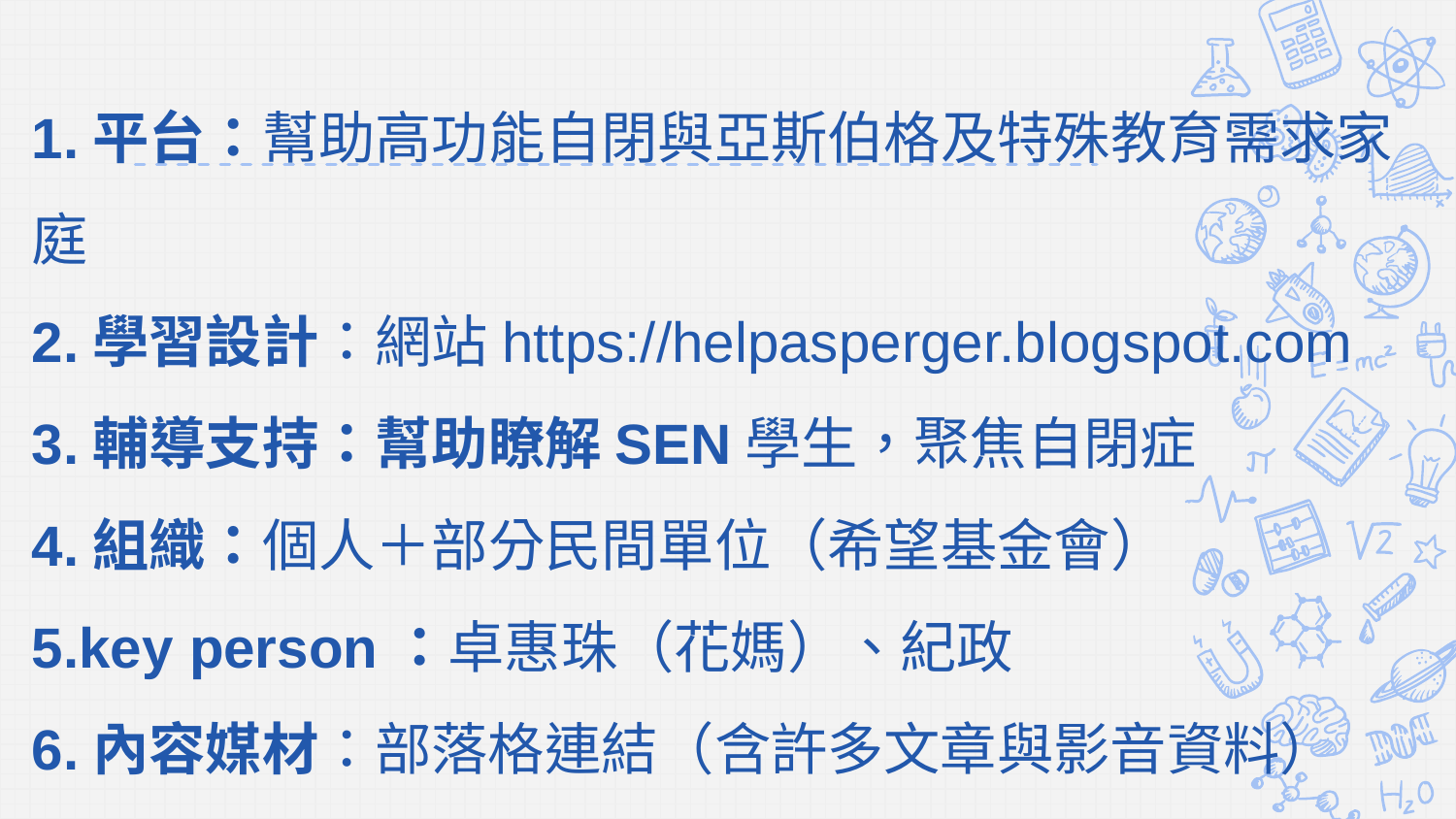

#
1.平台：幫助高功能自閉與亞斯伯格及特殊教育需求家庭
2.學習設計：網站https://helpasperger.blogspot.com
3.輔導支持：幫助瞭解SEN學生，聚焦自閉症
4.組織：個人＋部分民間單位（希望基金會）
5.key person：卓惠珠（花媽）、紀政
6.內容媒材：部落格連結（含許多文章與影音資料）
7.傳播通路：定期更新部落格和多個線上的FB社群連結